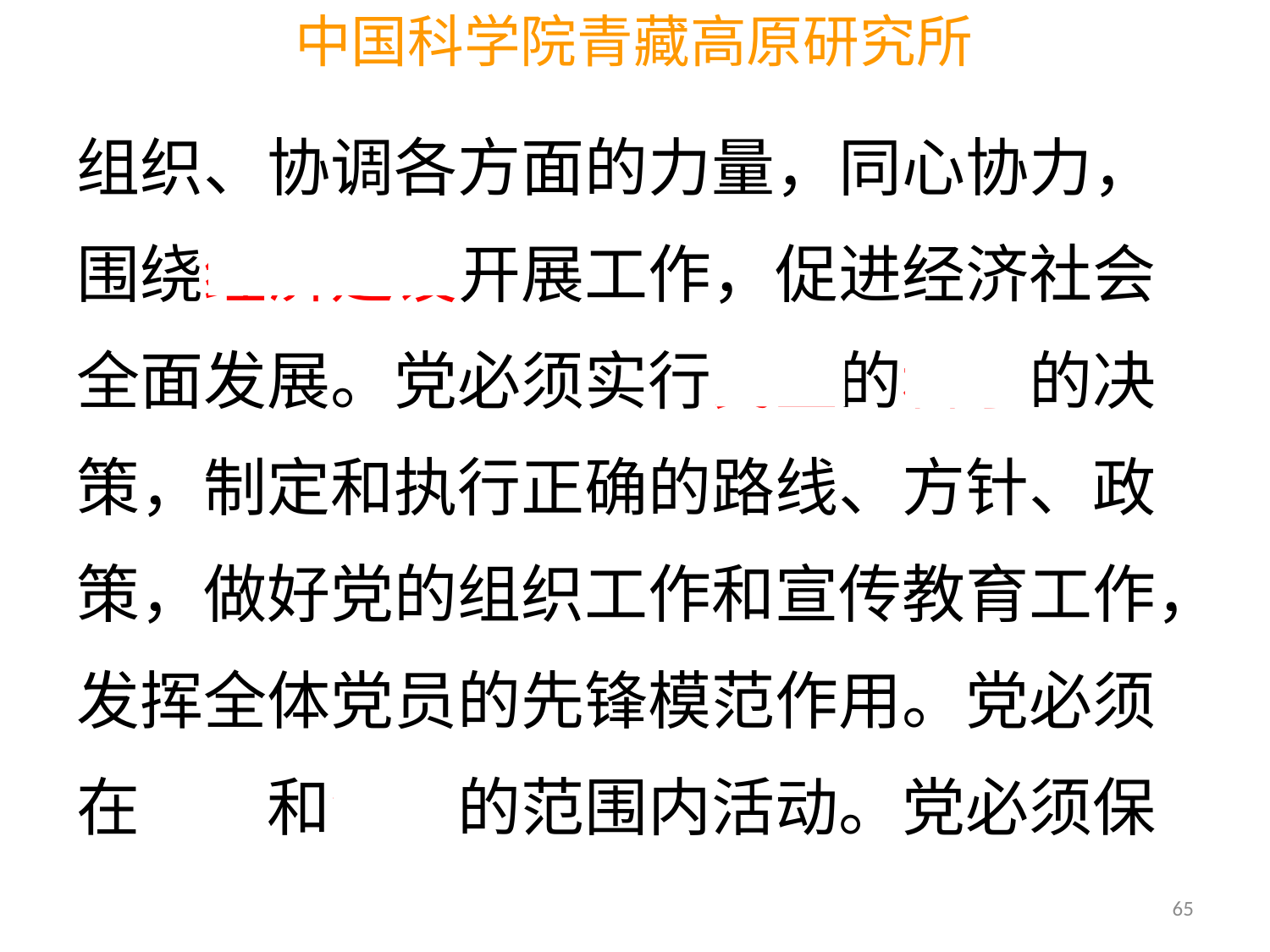

# 组织、协调各方面的力量，同心协力，围绕经济建设开展工作，促进经济社会全面发展。党必须实行民主的科学的决策，制定和执行正确的路线、方针、政策，做好党的组织工作和宣传教育工作，发挥全体党员的先锋模范作用。党必须在宪法和法律的范围内活动。党必须保

65